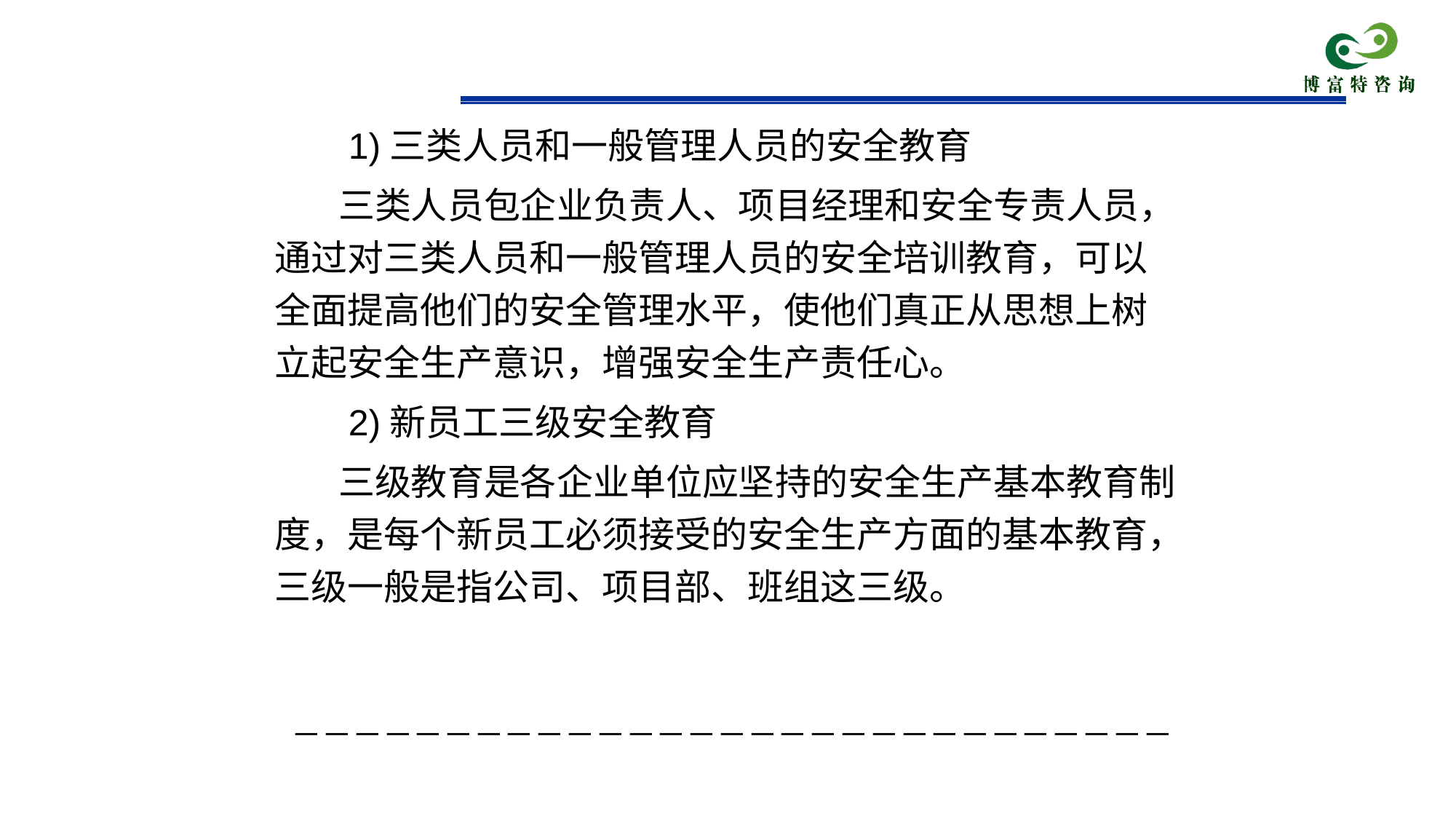

# 1)三类人员和一般管理人员的安全教育
三类人员包企业负责人、项目经理和安全专责人员，通过对三类人员和一般管理人员的安全培训教育，可以全面提高他们的安全管理水平，使他们真正从思想上树立起安全生产意识，增强安全生产责任心。
 2)新员工三级安全教育
三级教育是各企业单位应坚持的安全生产基本教育制度，是每个新员工必须接受的安全生产方面的基本教育，三级一般是指公司、项目部、班组这三级。
－－－－－－－－－－－－－－－－－－－－－－－－－－－－－